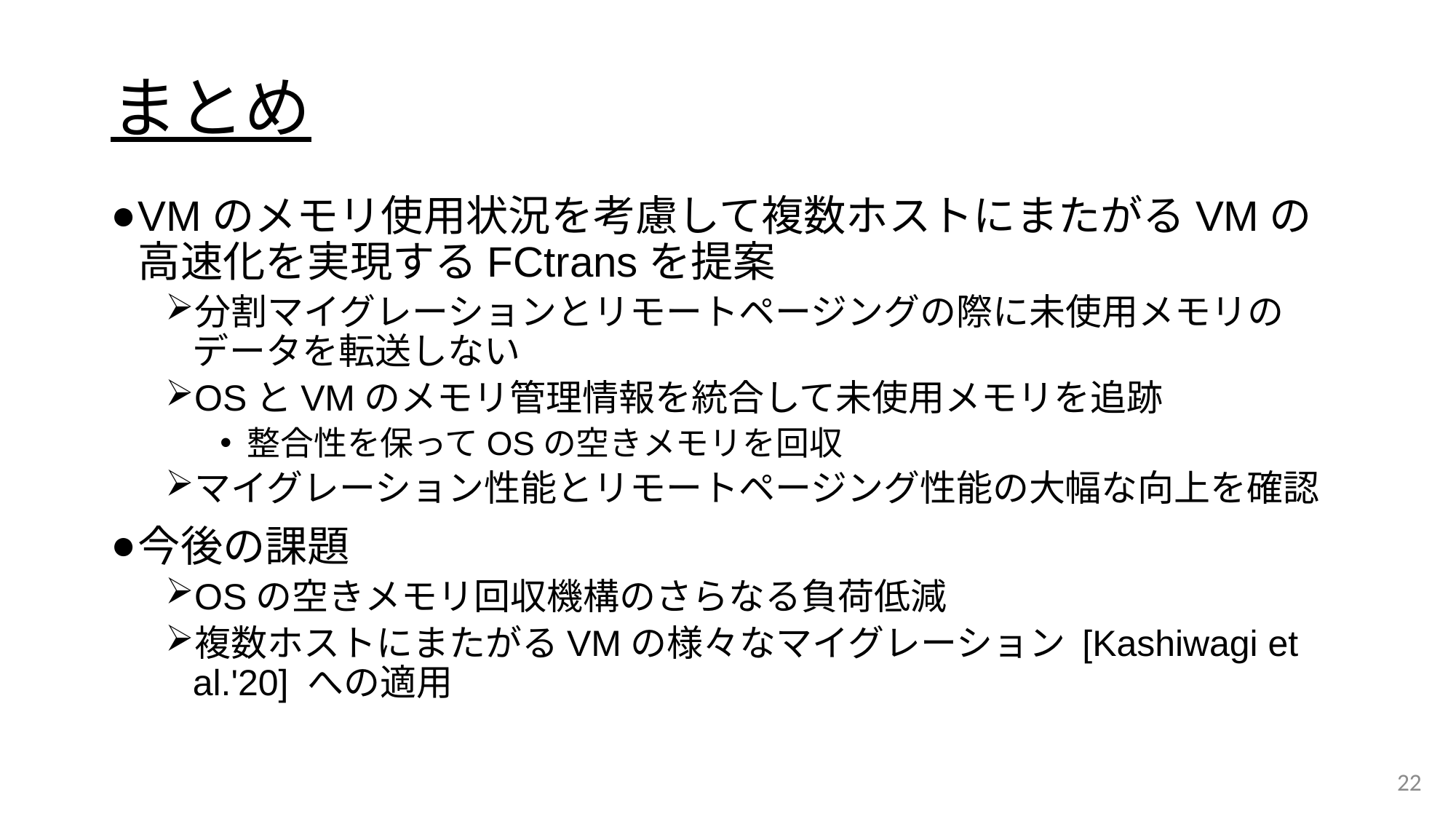

# まとめ
VMのメモリ使用状況を考慮して複数ホストにまたがるVMの高速化を実現するFCtransを提案
分割マイグレーションとリモートページングの際に未使用メモリのデータを転送しない
OSとVMのメモリ管理情報を統合して未使用メモリを追跡
整合性を保ってOSの空きメモリを回収
マイグレーション性能とリモートページング性能の大幅な向上を確認
今後の課題
OSの空きメモリ回収機構のさらなる負荷低減
複数ホストにまたがるVMの様々なマイグレーション [Kashiwagi et al.'20] への適用
22